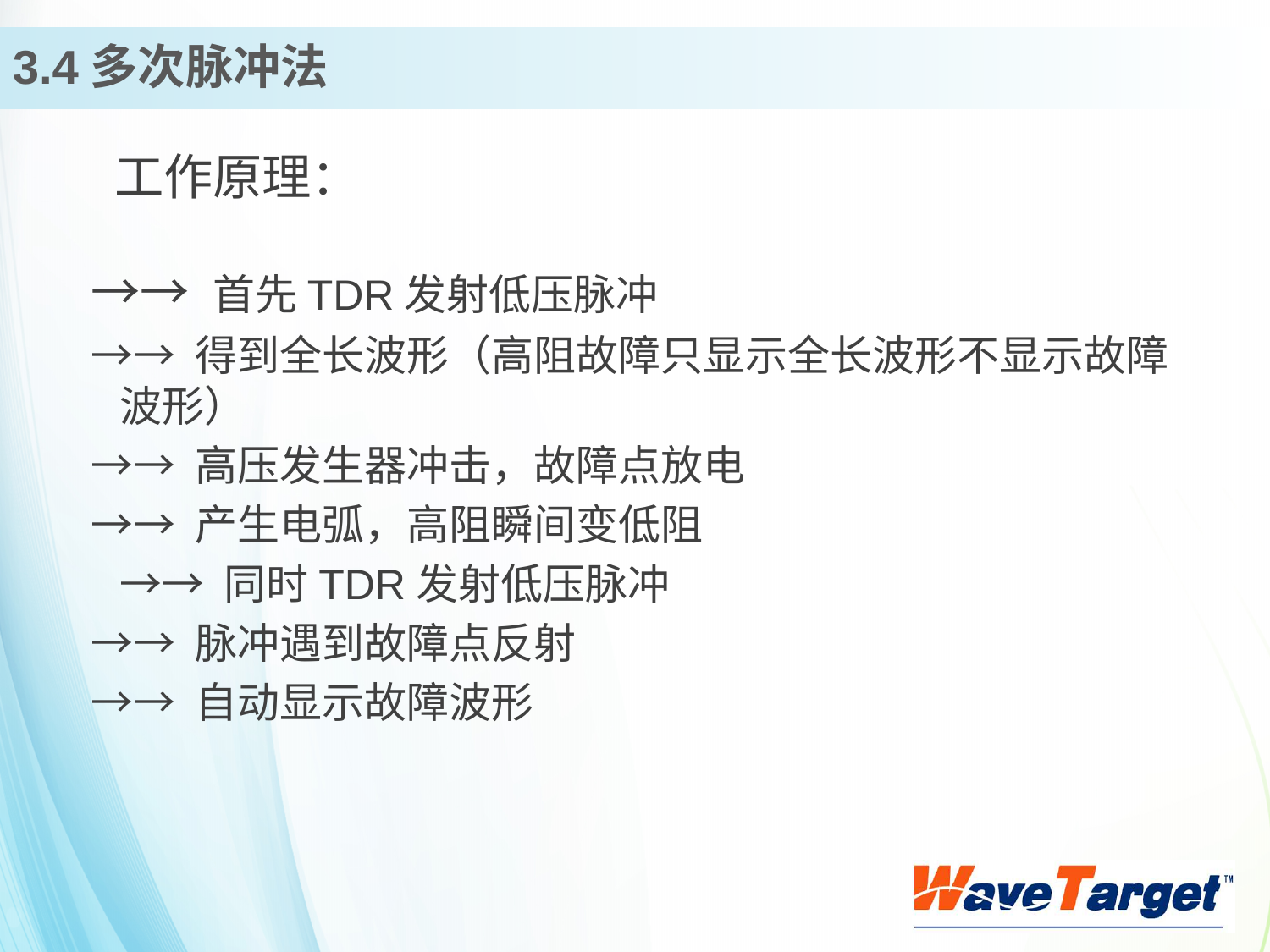

3.4多次脉冲法
工作原理：

  →→ 首先TDR发射低压脉冲
  →→ 得到全长波形（高阻故障只显示全长波形不显示故障波形）
  →→ 高压发生器冲击，故障点放电
  →→ 产生电弧，高阻瞬间变低阻
	→→ 同时TDR发射低压脉冲
  →→ 脉冲遇到故障点反射
  →→ 自动显示故障波形